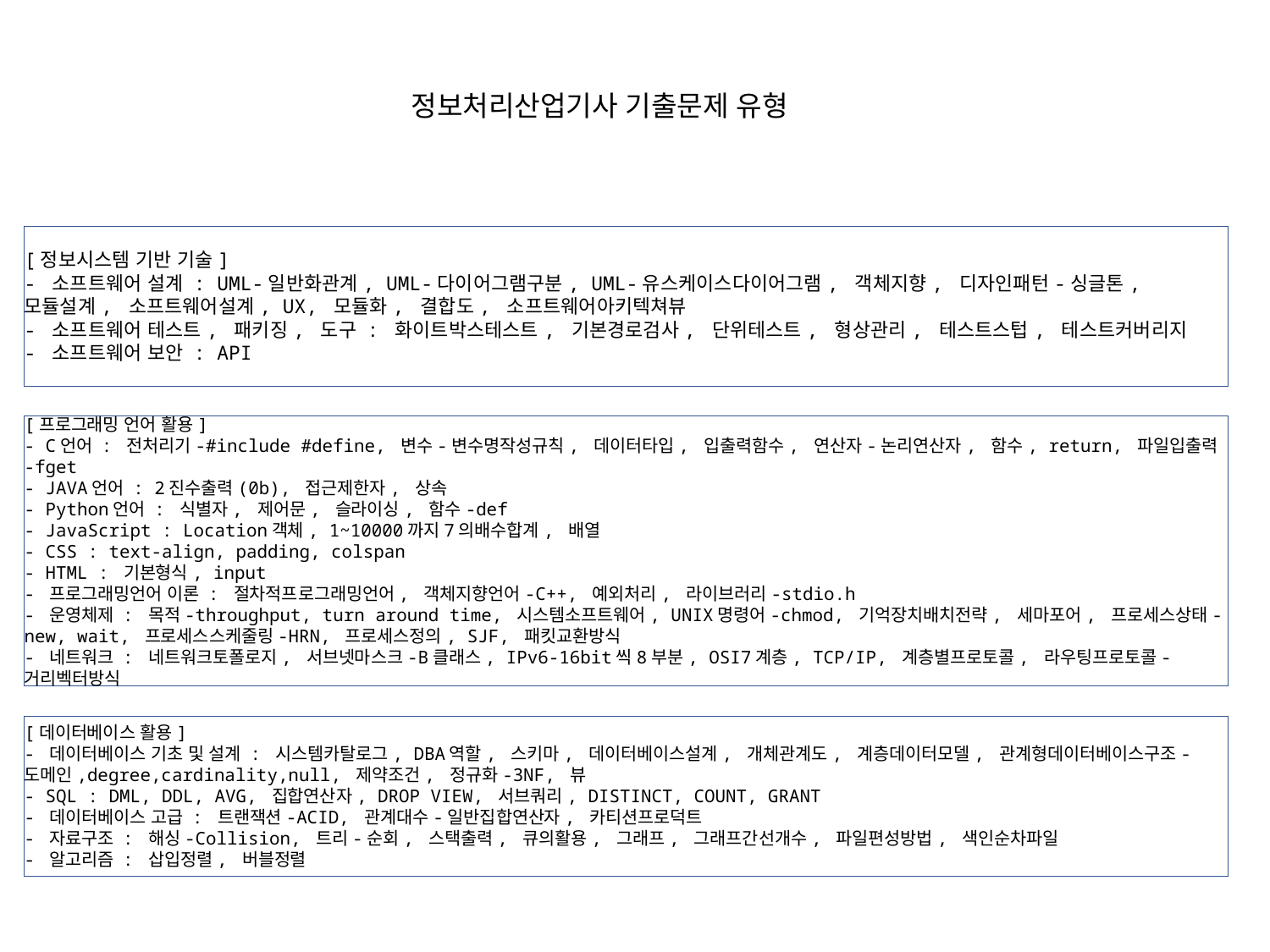

정보처리산업기사 기출문제 유형
[정보시스템 기반 기술]
- 소프트웨어 설계 : UML-일반화관계, UML-다이어그램구분, UML-유스케이스다이어그램, 객체지향, 디자인패턴-싱글톤, 모듈설계, 소프트웨어설계, UX, 모듈화, 결합도, 소프트웨어아키텍쳐뷰
- 소프트웨어 테스트, 패키징, 도구 : 화이트박스테스트, 기본경로검사, 단위테스트, 형상관리, 테스트스텁, 테스트커버리지
- 소프트웨어 보안 : API
[프로그래밍 언어 활용]
- C언어 : 전처리기-#include #define, 변수-변수명작성규칙, 데이터타입, 입출력함수, 연산자-논리연산자, 함수, return, 파일입출력-fget
- JAVA언어 : 2진수출력(0b), 접근제한자, 상속
- Python언어 : 식별자, 제어문, 슬라이싱, 함수-def
- JavaScript : Location객체, 1~10000까지7의배수합계, 배열
- CSS : text-align, padding, colspan
- HTML : 기본형식, input
- 프로그래밍언어 이론 : 절차적프로그래밍언어, 객체지향언어-C++, 예외처리, 라이브러리-stdio.h
- 운영체제 : 목적-throughput, turn around time, 시스템소프트웨어, UNIX명령어-chmod, 기억장치배치전략, 세마포어, 프로세스상태-new, wait, 프로세스스케줄링-HRN, 프로세스정의, SJF, 패킷교환방식
- 네트워크 : 네트워크토폴로지, 서브넷마스크-B클래스, IPv6-16bit씩8부분, OSI7계층, TCP/IP, 계층별프로토콜, 라우팅프로토콜-거리벡터방식
[데이터베이스 활용]
- 데이터베이스 기초 및 설계 : 시스템카탈로그, DBA역할, 스키마, 데이터베이스설계, 개체관계도, 계층데이터모델, 관계형데이터베이스구조-도메인,degree,cardinality,null, 제약조건, 정규화-3NF, 뷰
- SQL : DML, DDL, AVG, 집합연산자, DROP VIEW, 서브쿼리, DISTINCT, COUNT, GRANT
- 데이터베이스 고급 : 트랜잭션-ACID, 관계대수-일반집합연산자, 카티션프로덕트
- 자료구조 : 해싱-Collision, 트리-순회, 스택출력, 큐의활용, 그래프, 그래프간선개수, 파일편성방법, 색인순차파일
- 알고리즘 : 삽입정렬, 버블정렬